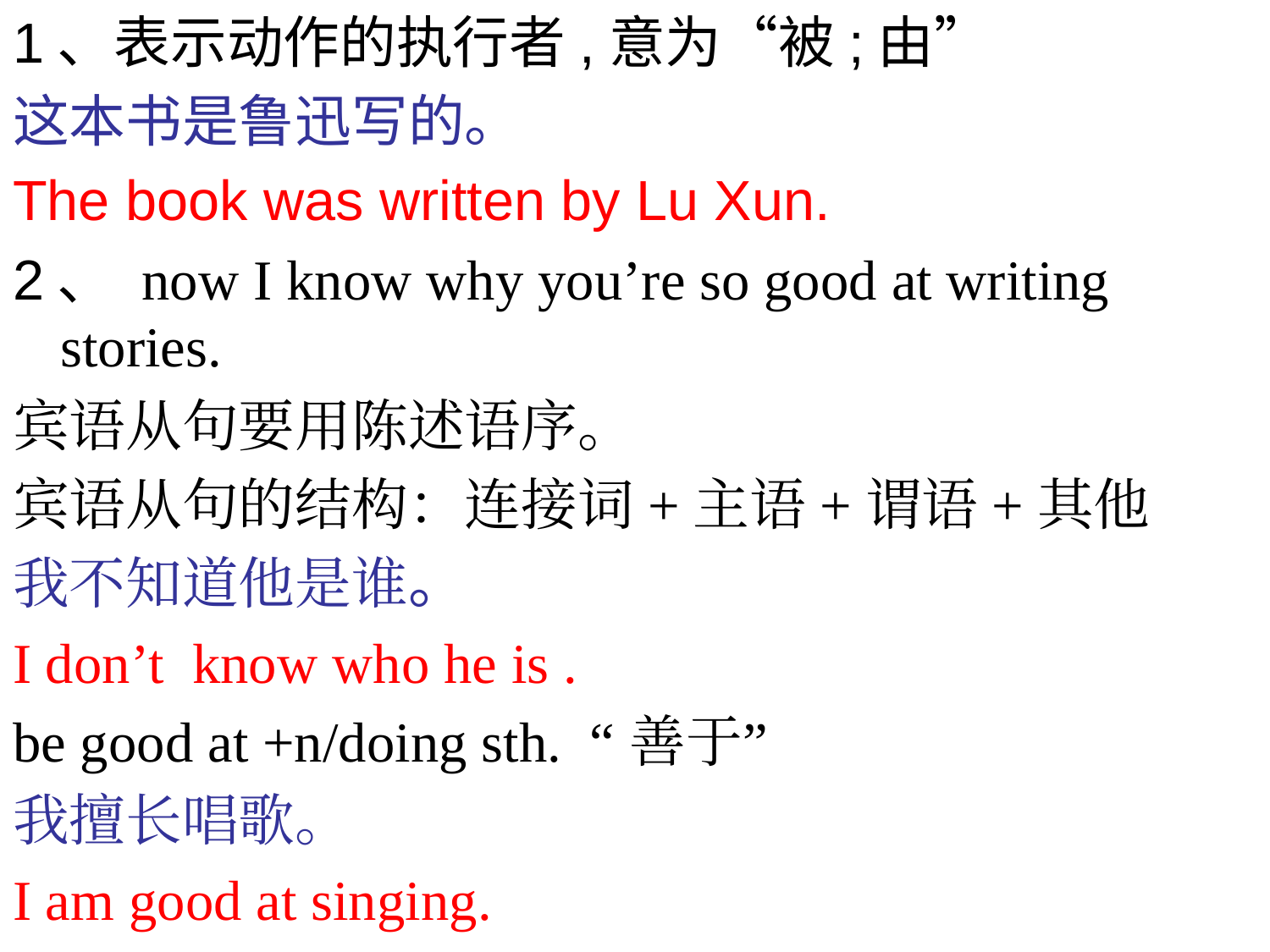

1、表示动作的执行者,意为“被;由”
这本书是鲁迅写的。
The book was written by Lu Xun.
2、 now I know why you’re so good at writing stories.
宾语从句要用陈述语序。
宾语从句的结构：连接词+主语+谓语+其他
我不知道他是谁。
I don’t  know who he is .
be good at +n/doing sth.  “善于”
我擅长唱歌。
I am good at singing.